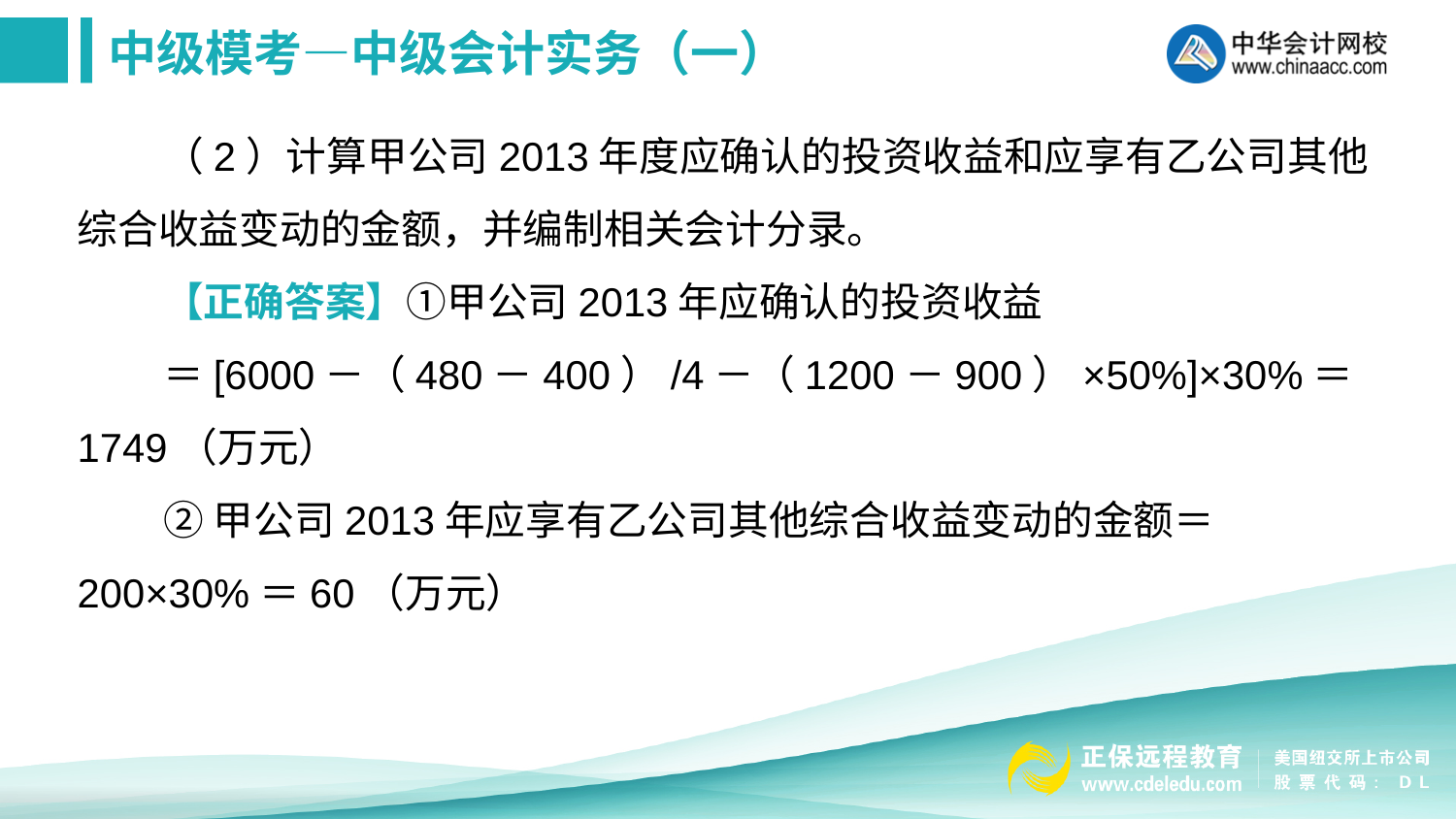

（2）计算甲公司2013年度应确认的投资收益和应享有乙公司其他综合收益变动的金额，并编制相关会计分录。
【正确答案】①甲公司2013年应确认的投资收益
＝[6000－（480－400）/4－（1200－900）×50%]×30%＝1749（万元）
②甲公司2013年应享有乙公司其他综合收益变动的金额＝200×30%＝60（万元）